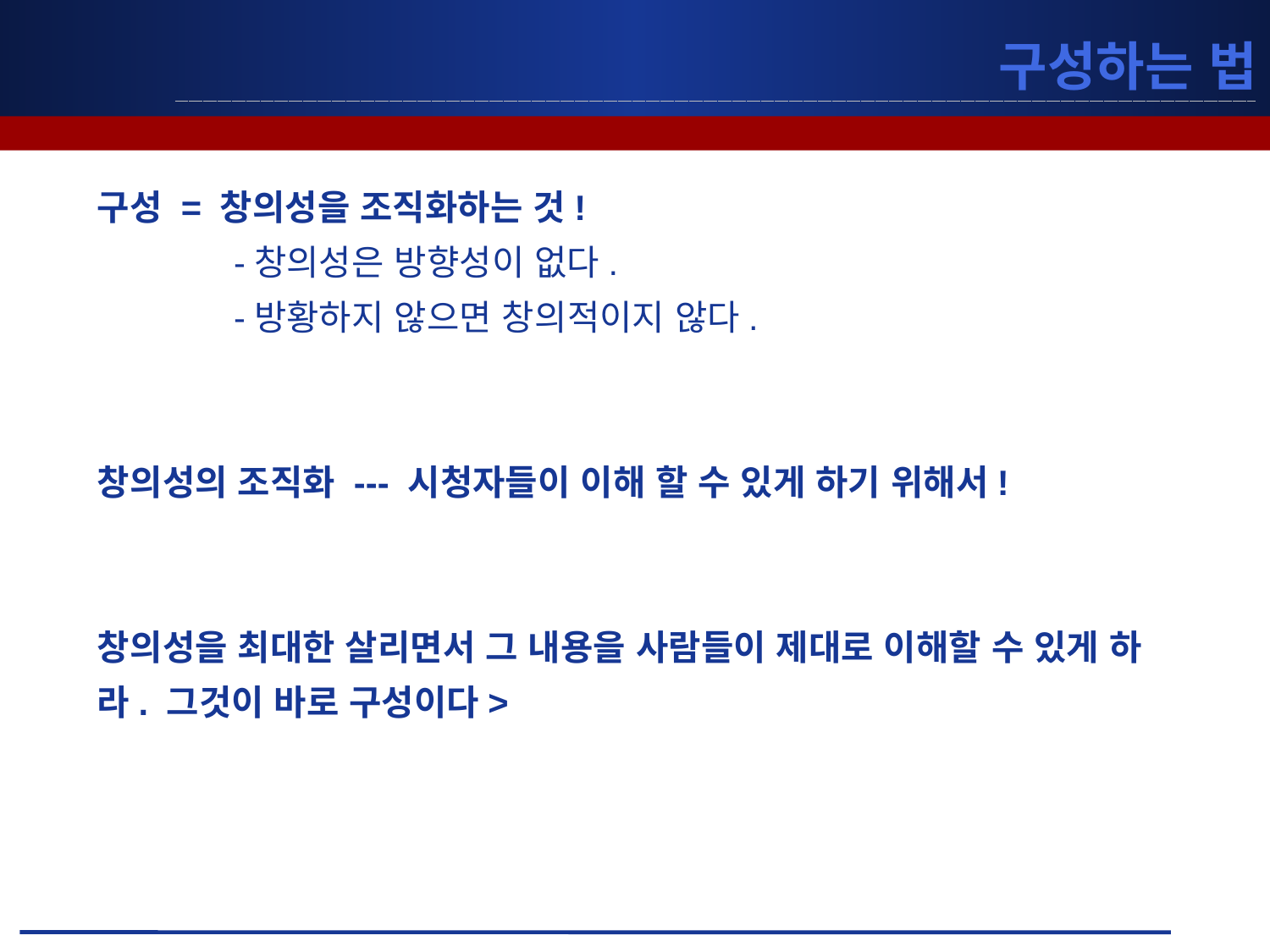

# 구성하는 법
구성 = 창의성을 조직화하는 것!
              -창의성은 방향성이 없다.
              -방황하지 않으면 창의적이지 않다.

창의성의 조직화 --- 시청자들이 이해 할 수 있게 하기 위해서!

창의성을 최대한 살리면서 그 내용을 사람들이 제대로 이해할 수 있게 하라. 그것이 바로 구성이다>